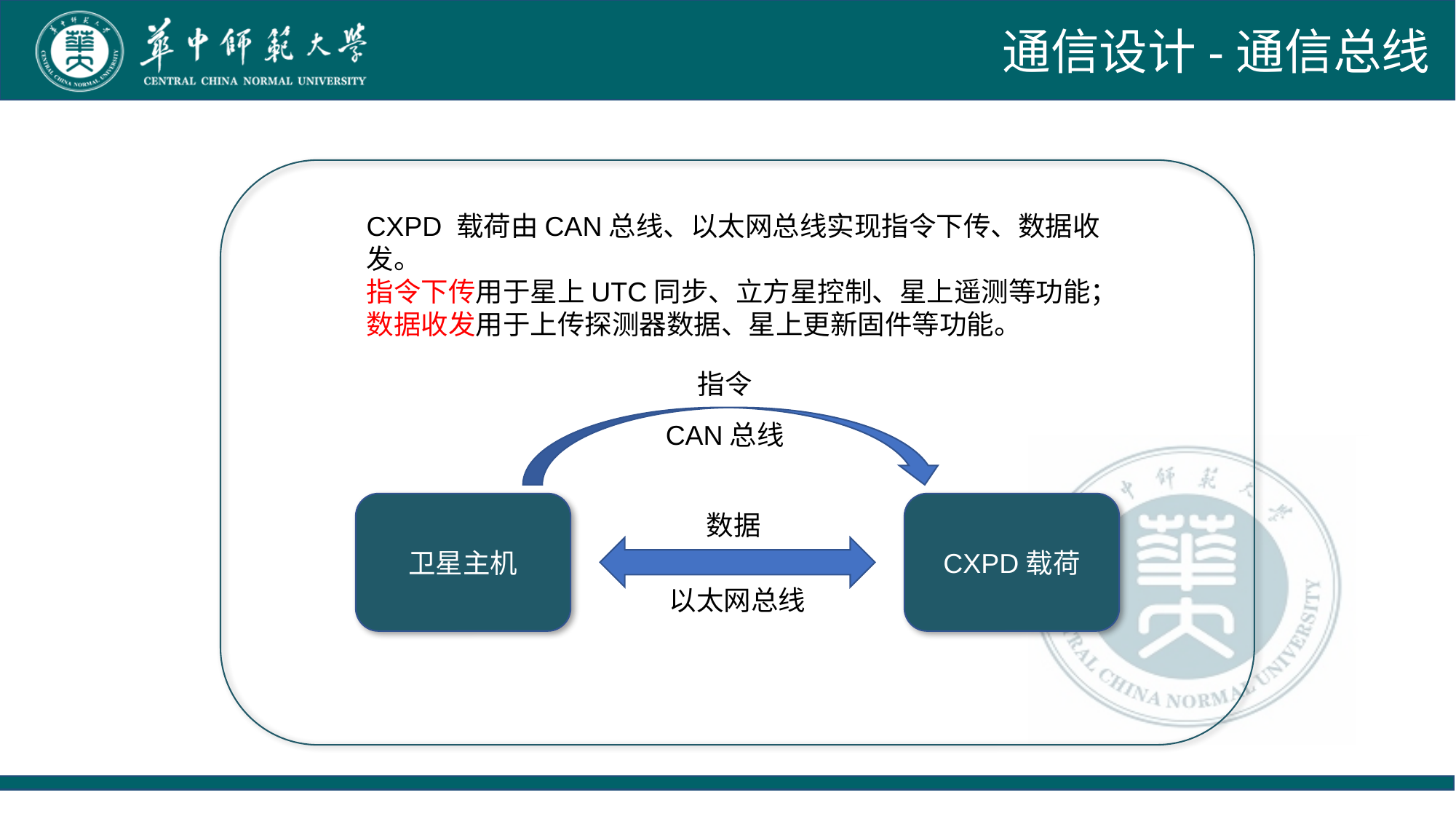

通信设计-通信总线

CXPD 载荷由CAN总线、以太网总线实现指令下传、数据收发。
指令下传用于星上UTC同步、立方星控制、星上遥测等功能；
数据收发用于上传探测器数据、星上更新固件等功能。
指令

CAN总线
卫星主机
CXPD载荷
数据

以太网总线